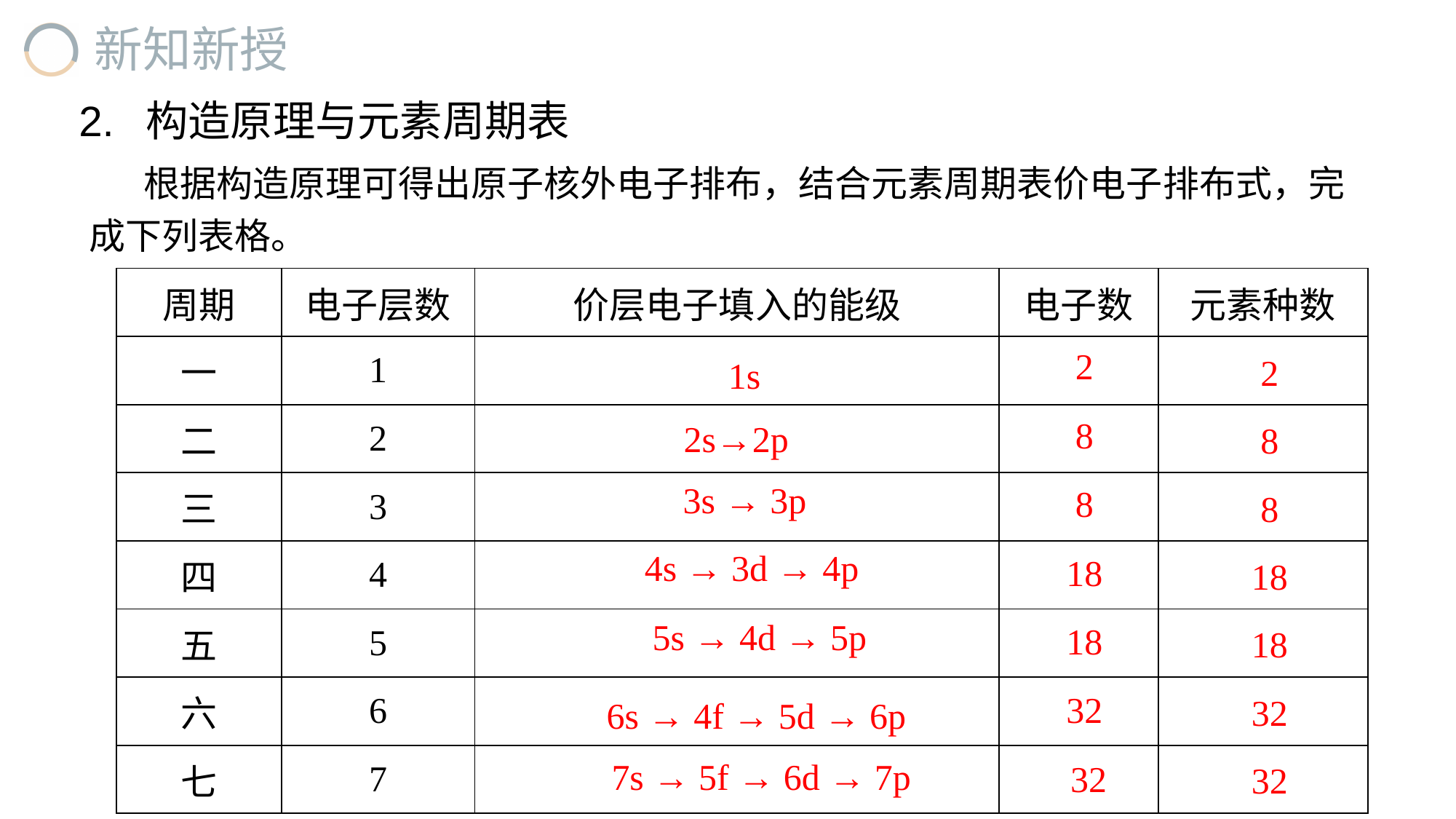

2. 构造原理与元素周期表
根据构造原理可得出原子核外电子排布，结合元素周期表价电子排布式，完成下列表格。
| 周期 | 电子层数 | 价层电子填入的能级 | 电子数 | 元素种数 |
| --- | --- | --- | --- | --- |
| 一 | 1 |  |  |  |
| 二 | 2 |  |  |  |
| 三 | 3 |  |  |  |
| 四 | 4 |  |  |  |
| 五 | 5 |  |  |  |
| 六 | 6 |  |  |  |
| 七 | 7 |  |  |  |
2
2
1s
8
2s→2p
8
3s → 3p
8
8
4s → 3d → 4p
18
18
5s → 4d → 5p
18
18
32
32
6s → 4f → 5d → 6p
7s → 5f → 6d → 7p
32
32